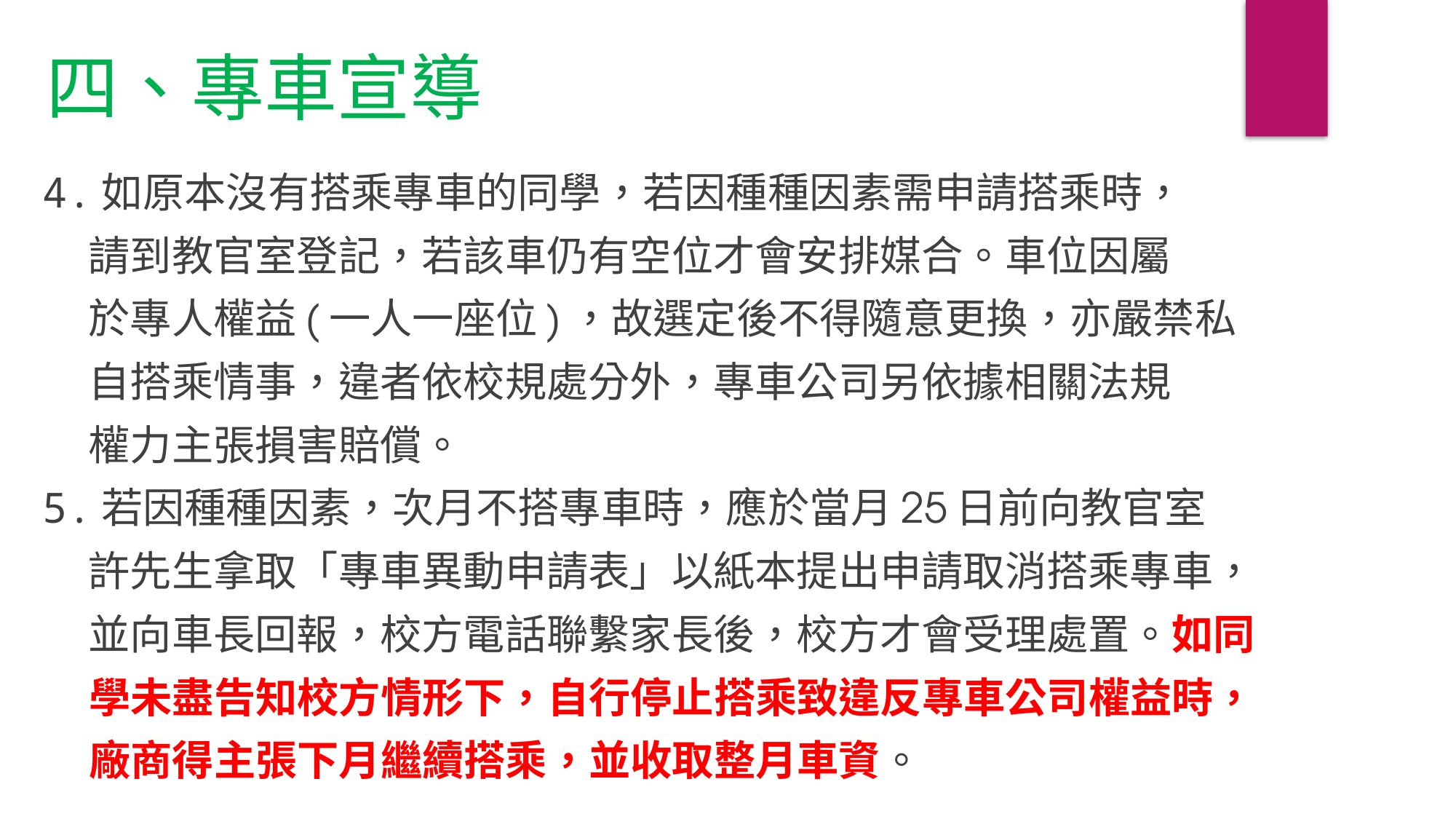

四、專車宣導
4.如原本沒有搭乘專車的同學，若因種種因素需申請搭乘時，
    請到教官室登記，若該車仍有空位才會安排媒合。車位因屬
    於專人權益(一人一座位)，故選定後不得隨意更換，亦嚴禁私
    自搭乘情事，違者依校規處分外，專車公司另依據相關法規
    權力主張損害賠償。
5.若因種種因素，次月不搭專車時，應於當月25日前向教官室
    許先生拿取「專車異動申請表」以紙本提出申請取消搭乘專車，
    並向車長回報，校方電話聯繫家長後，校方才會受理處置。如同
    學未盡告知校方情形下，自行停止搭乘致違反專車公司權益時，
    廠商得主張下月繼續搭乘，並收取整月車資。